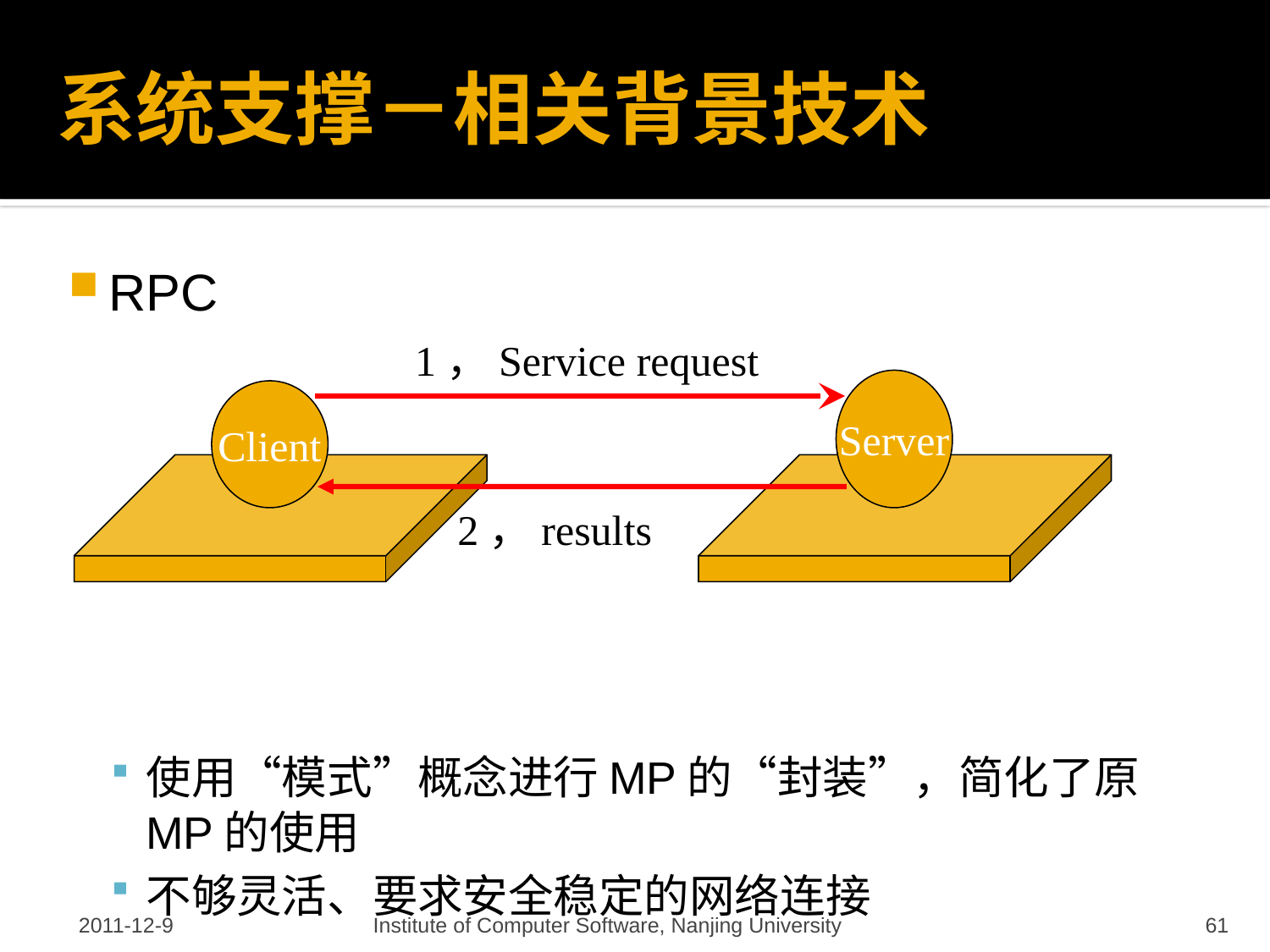

# 系统支撑－相关背景技术
RPC

使用“模式”概念进行MP的“封装”，简化了原MP的使用
不够灵活、要求安全稳定的网络连接
1，Service request
Server
Client

2，results
2011-12-9
Institute of Computer Software, Nanjing University
61